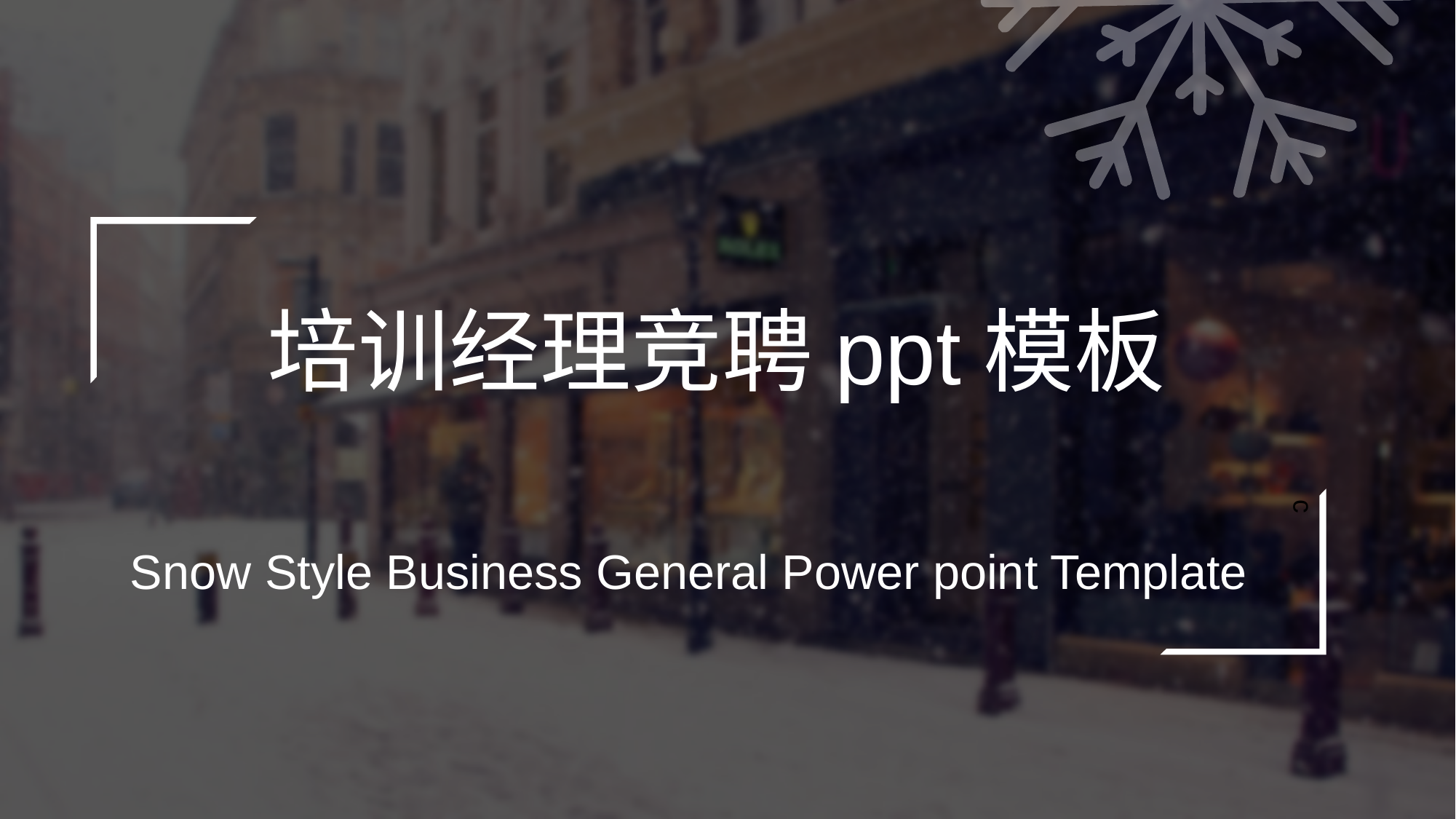

培训经理竞聘ppt模板
c
Snow Style Business General Power point Template